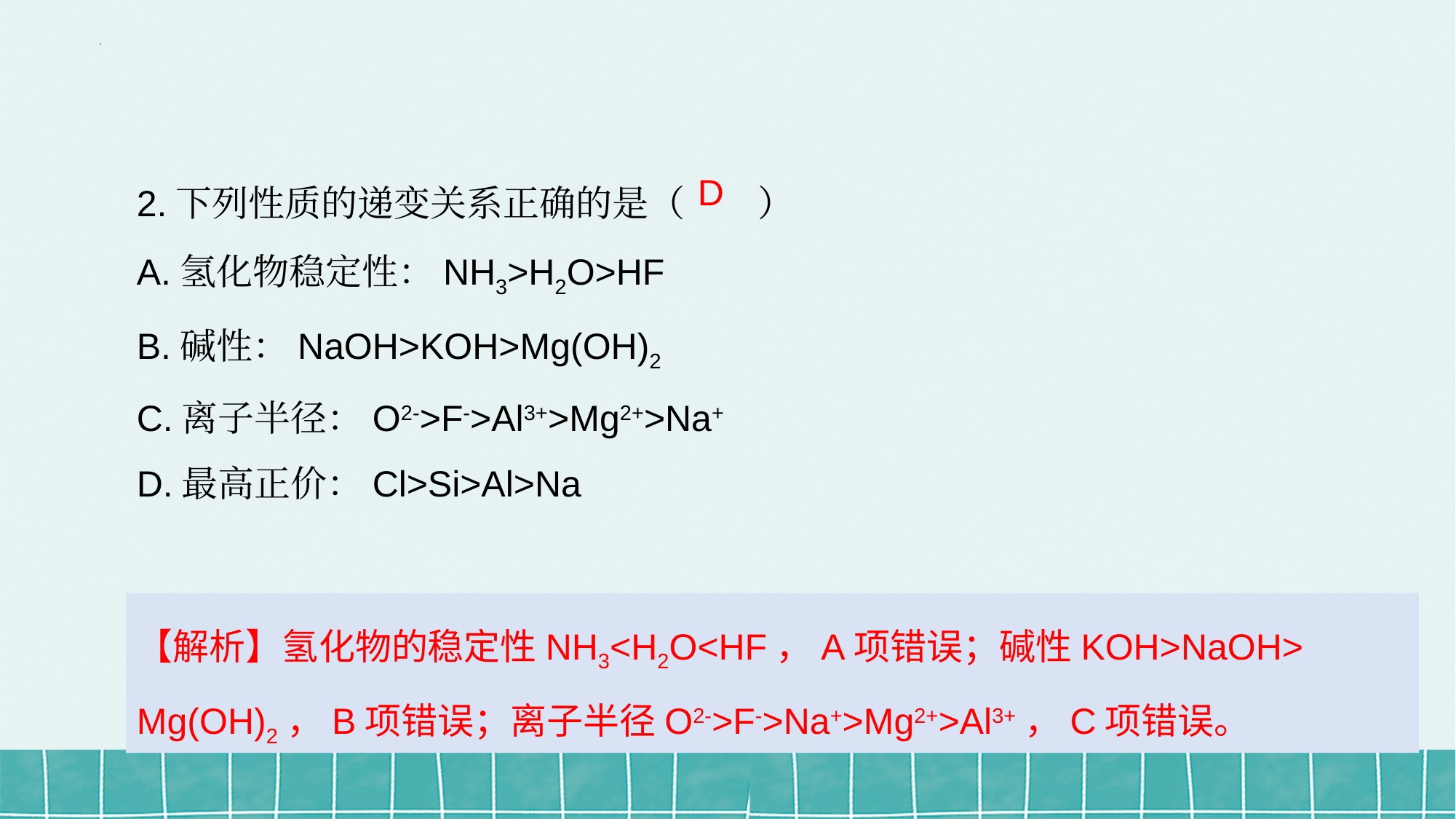

2.下列性质的递变关系正确的是（　　）
A.氢化物稳定性：NH3>H2O>HF
B.碱性：NaOH>KOH>Mg(OH)2
C.离子半径：O2->F->Al3+>Mg2+>Na+
D.最高正价：Cl>Si>Al>Na
D
【解析】氢化物的稳定性NH3<H2O<HF，A项错误；碱性KOH>NaOH>
Mg(OH)2，B项错误；离子半径O2->F->Na+>Mg2+>Al3+，C项错误。